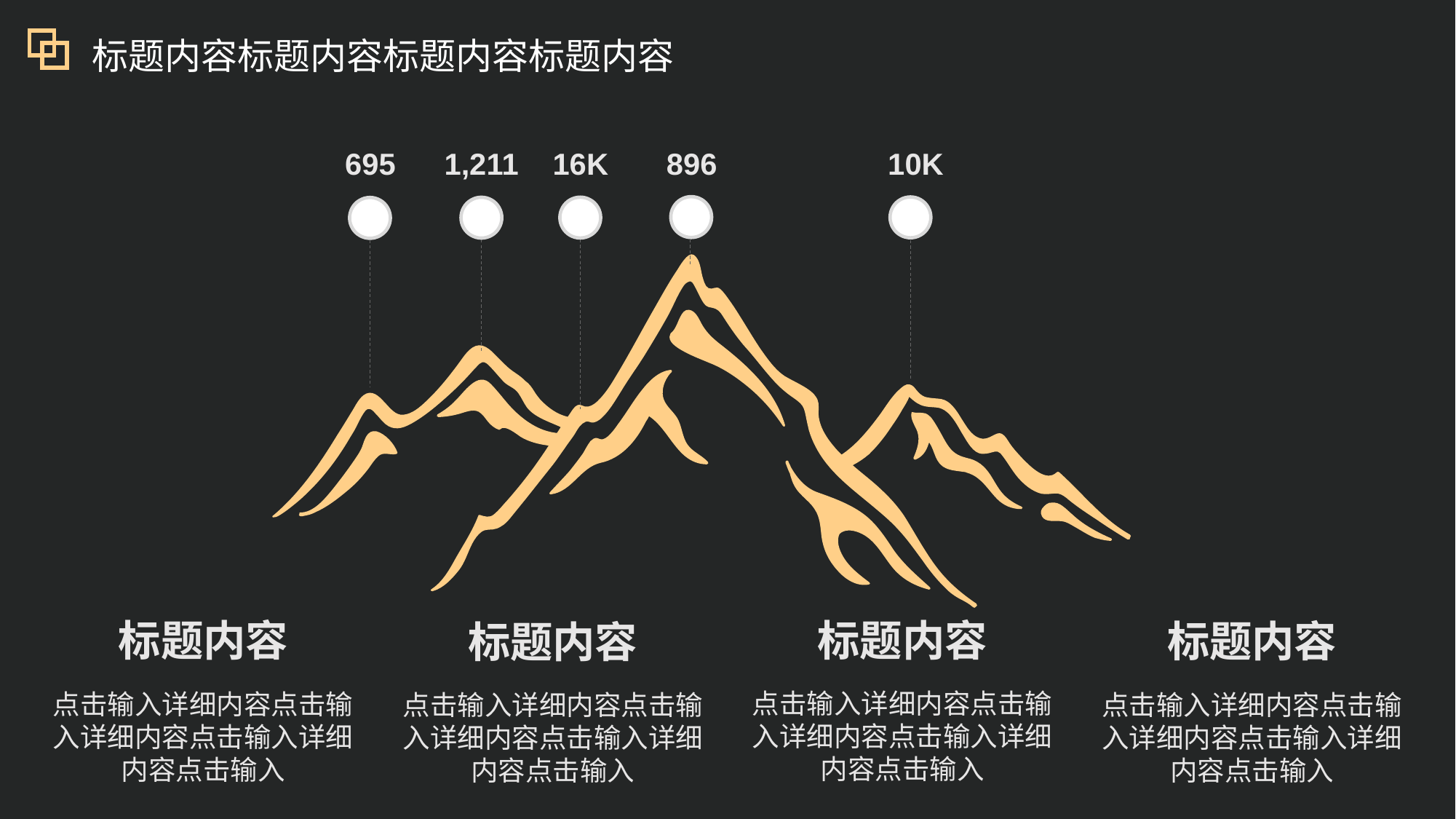

标题内容标题内容标题内容标题内容

695
1,211
16K
896
10K

标题内容
标题内容
标题内容
标题内容
点击输入详细内容点击输入详细内容点击输入详细内容点击输入
点击输入详细内容点击输入详细内容点击输入详细内容点击输入
点击输入详细内容点击输入详细内容点击输入详细内容点击输入
点击输入详细内容点击输入详细内容点击输入详细内容点击输入